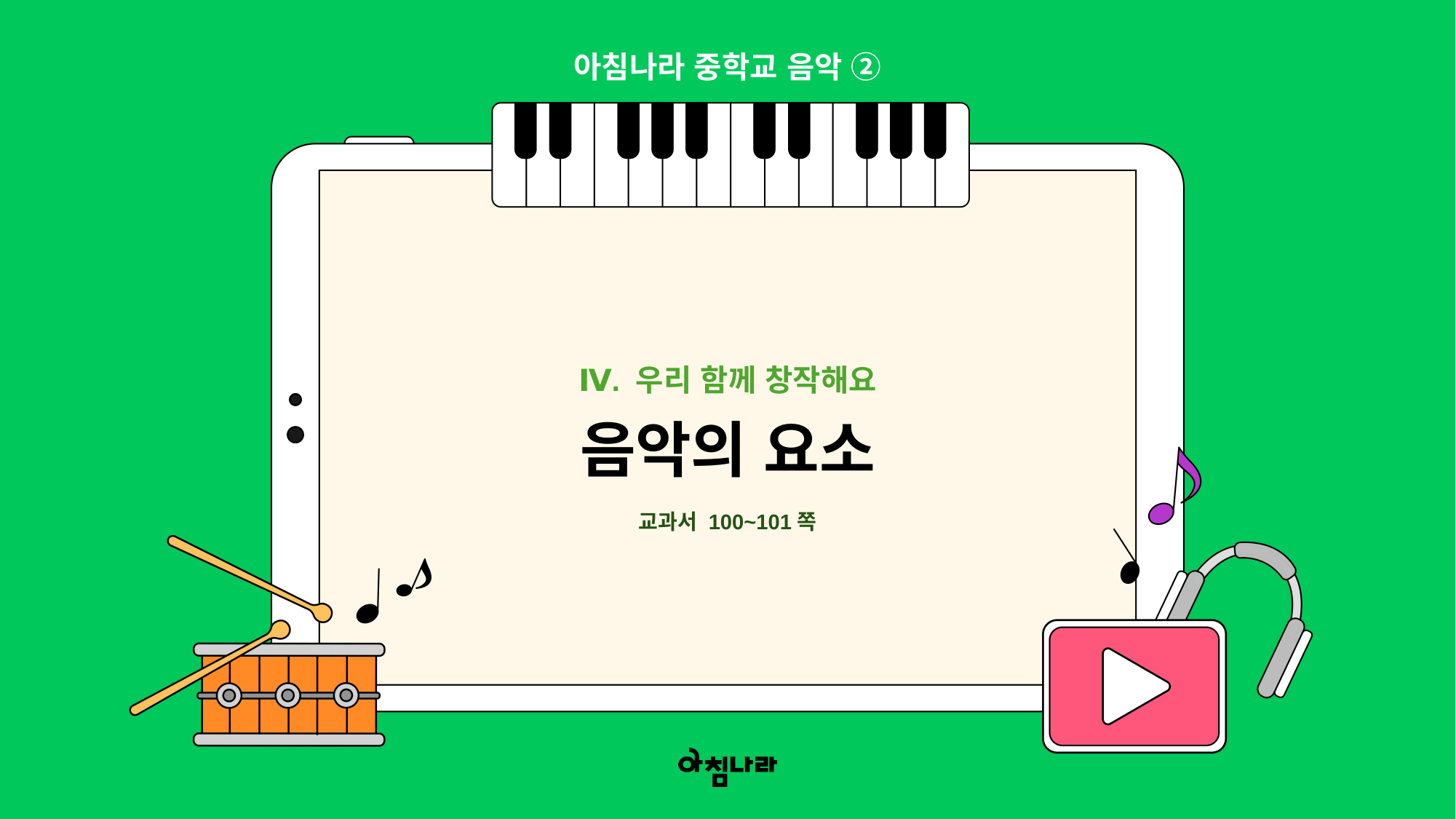

아침나라 중학교 음악 ②
Ⅳ. 우리 함께 창작해요
음악의 요소
교과서 100~101쪽